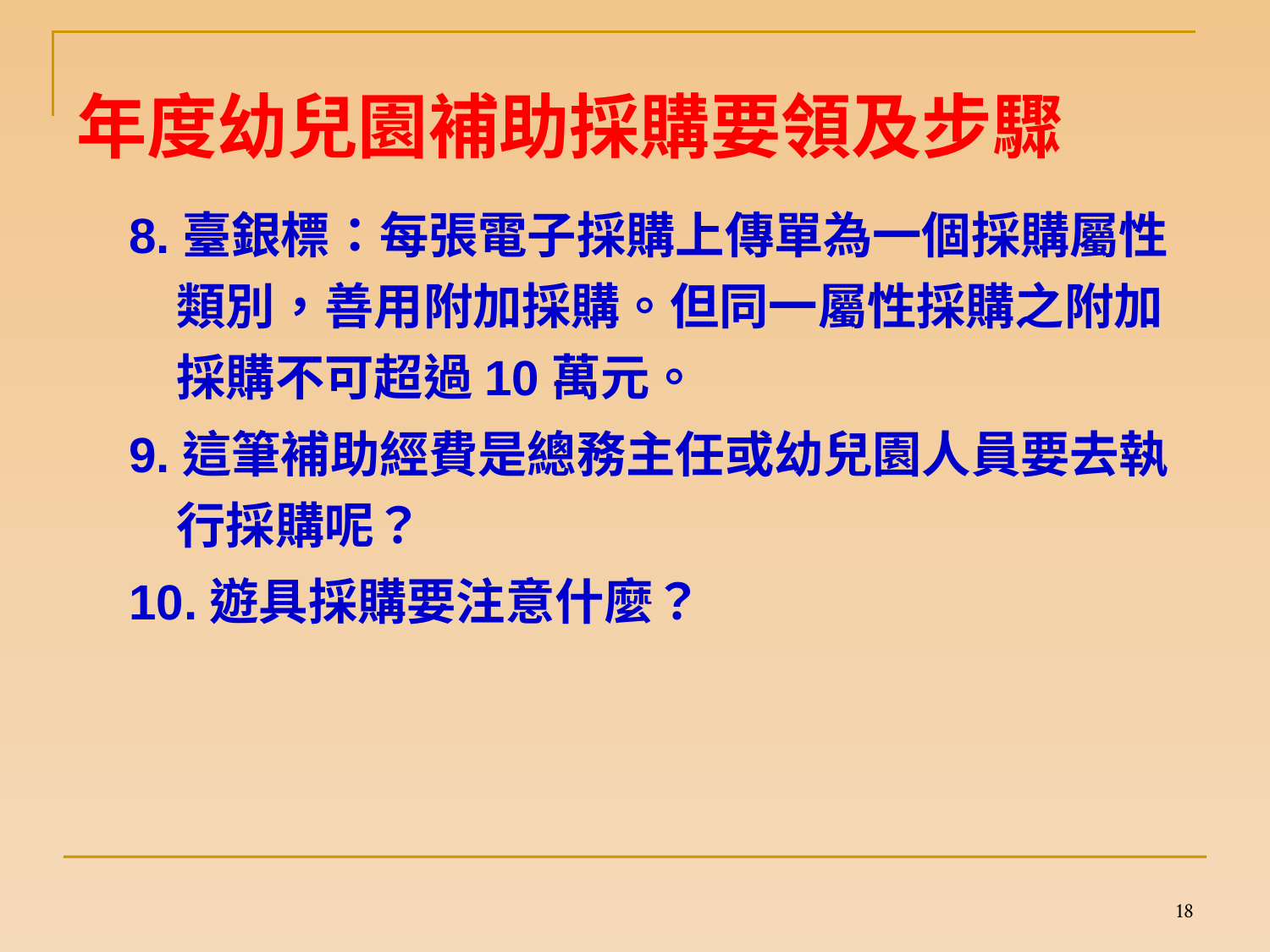

# 年度幼兒園補助採購要領及步驟
8.臺銀標：每張電子採購上傳單為一個採購屬性類別，善用附加採購。但同一屬性採購之附加採購不可超過10萬元。
9.這筆補助經費是總務主任或幼兒園人員要去執行採購呢？
10.遊具採購要注意什麼？
18